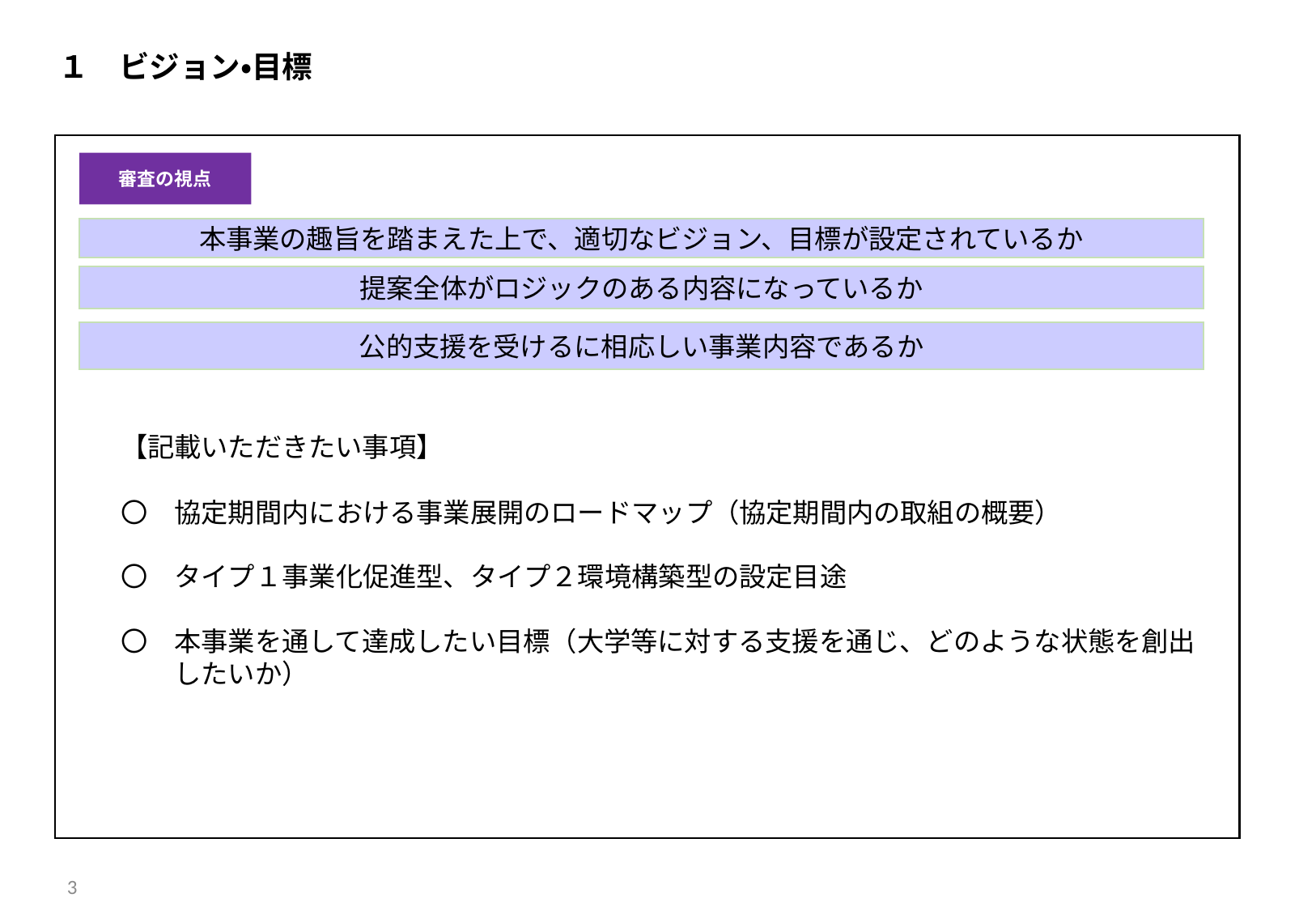

１　ビジョン・目標

【記載いただきたい事項】

〇　協定期間内における事業展開のロードマップ（協定期間内の取組の概要）

〇　タイプ１事業化促進型、タイプ２環境構築型の設定目途

〇　本事業を通して達成したい目標（大学等に対する支援を通じ、どのような状態を創出
　　したいか）

審査の視点
本事業の趣旨を踏まえた上で、適切なビジョン、目標が設定されているか
提案全体がロジックのある内容になっているか
公的支援を受けるに相応しい事業内容であるか
3